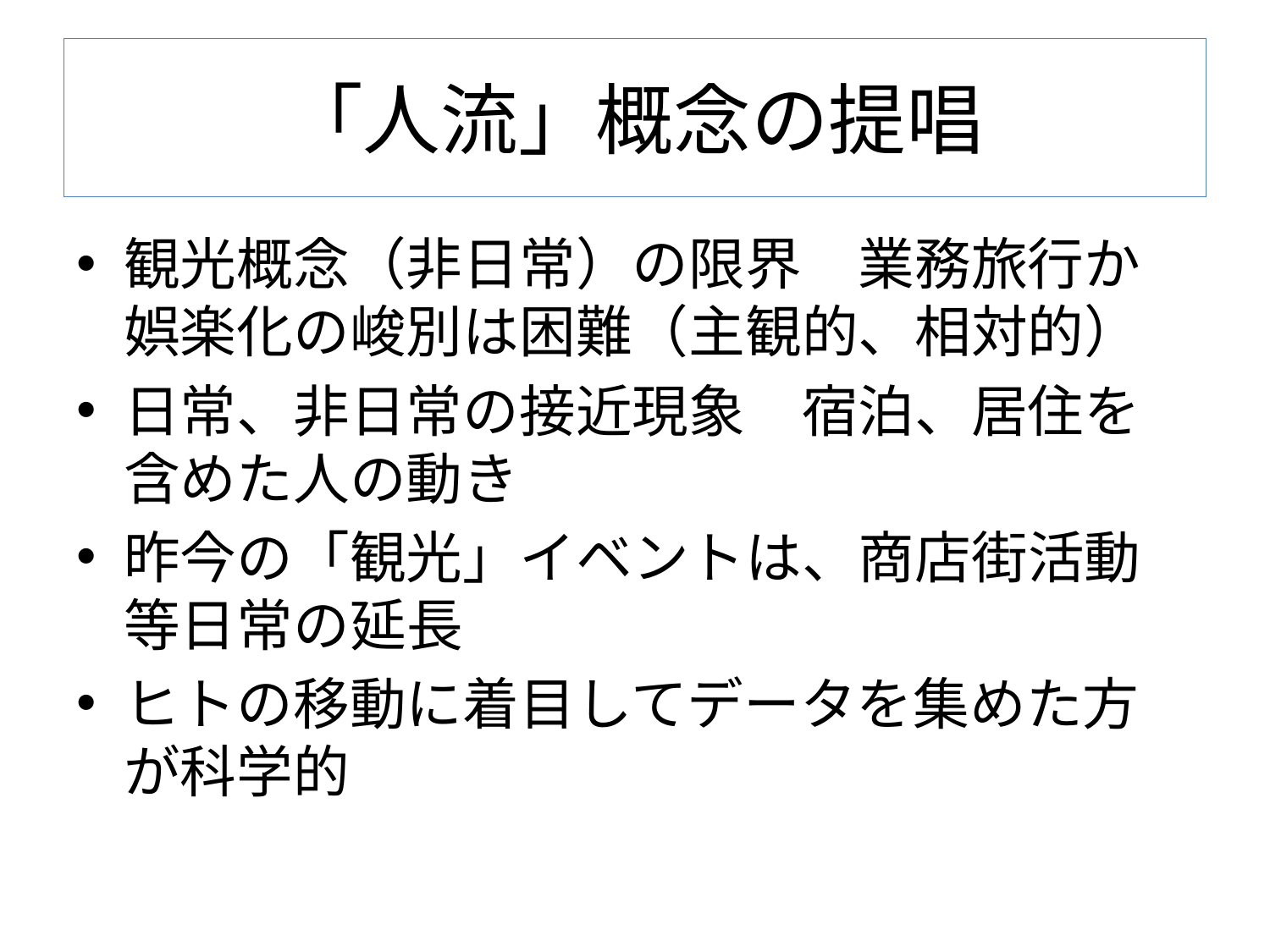

# 「人流」概念の提唱
観光概念（非日常）の限界　業務旅行か娯楽化の峻別は困難（主観的、相対的）
日常、非日常の接近現象　宿泊、居住を含めた人の動き
昨今の「観光」イベントは、商店街活動等日常の延長
ヒトの移動に着目してデータを集めた方が科学的